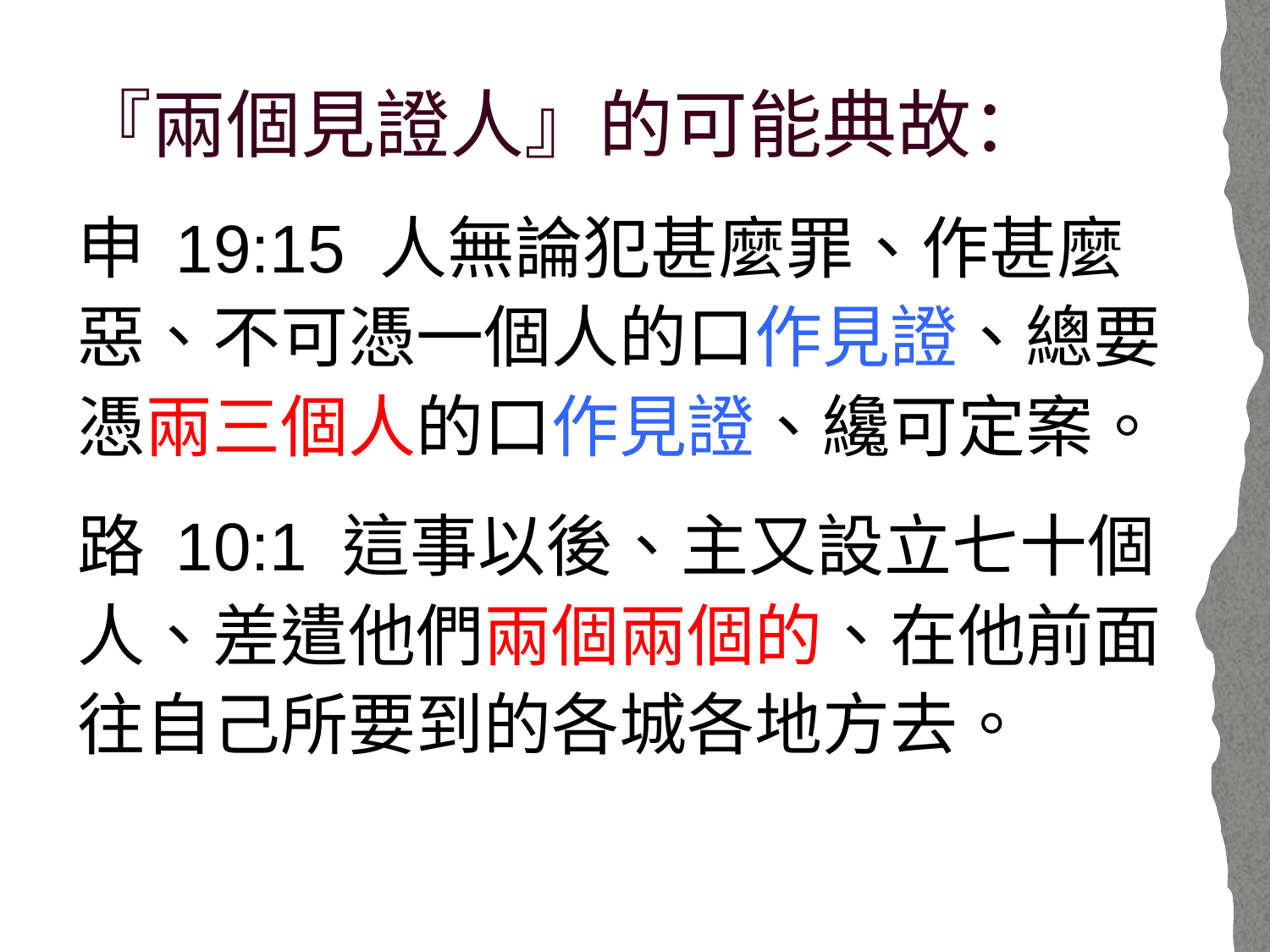

『兩個見證人』的可能典故：
申 19:15 人無論犯甚麼罪、作甚麼惡、不可憑一個人的口作見證、總要憑兩三個人的口作見證、纔可定案。
路 10:1 這事以後、主又設立七十個人、差遣他們兩個兩個的、在他前面往自己所要到的各城各地方去。